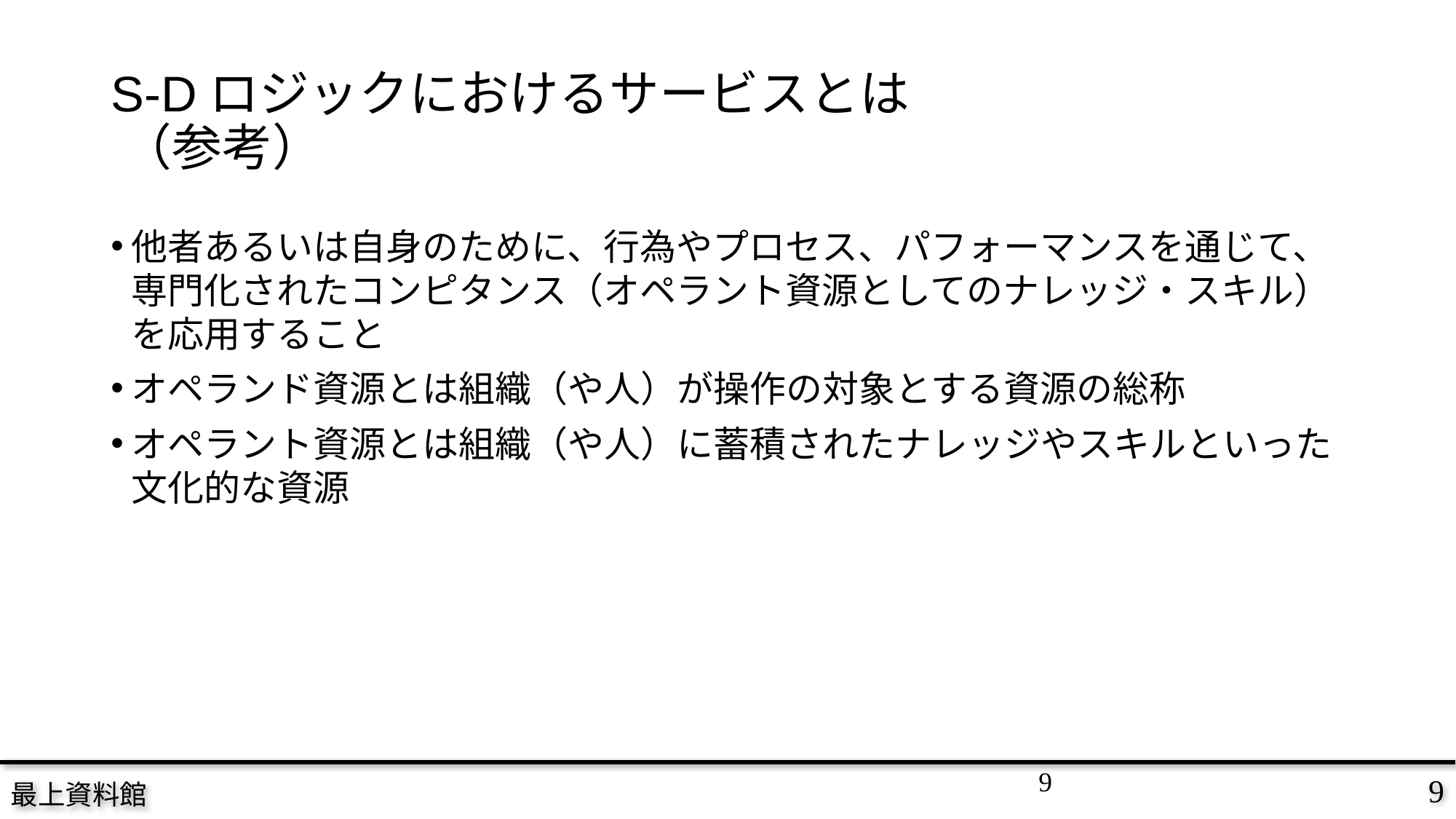

# S-Dロジックにおけるサービスとは （参考）
他者あるいは自身のために、行為やプロセス、パフォーマンスを通じて、専門化されたコンピタンス（オペラント資源としてのナレッジ・スキル）を応用すること
オペランド資源とは組織（や人）が操作の対象とする資源の総称
オペラント資源とは組織（や人）に蓄積されたナレッジやスキルといった文化的な資源

9